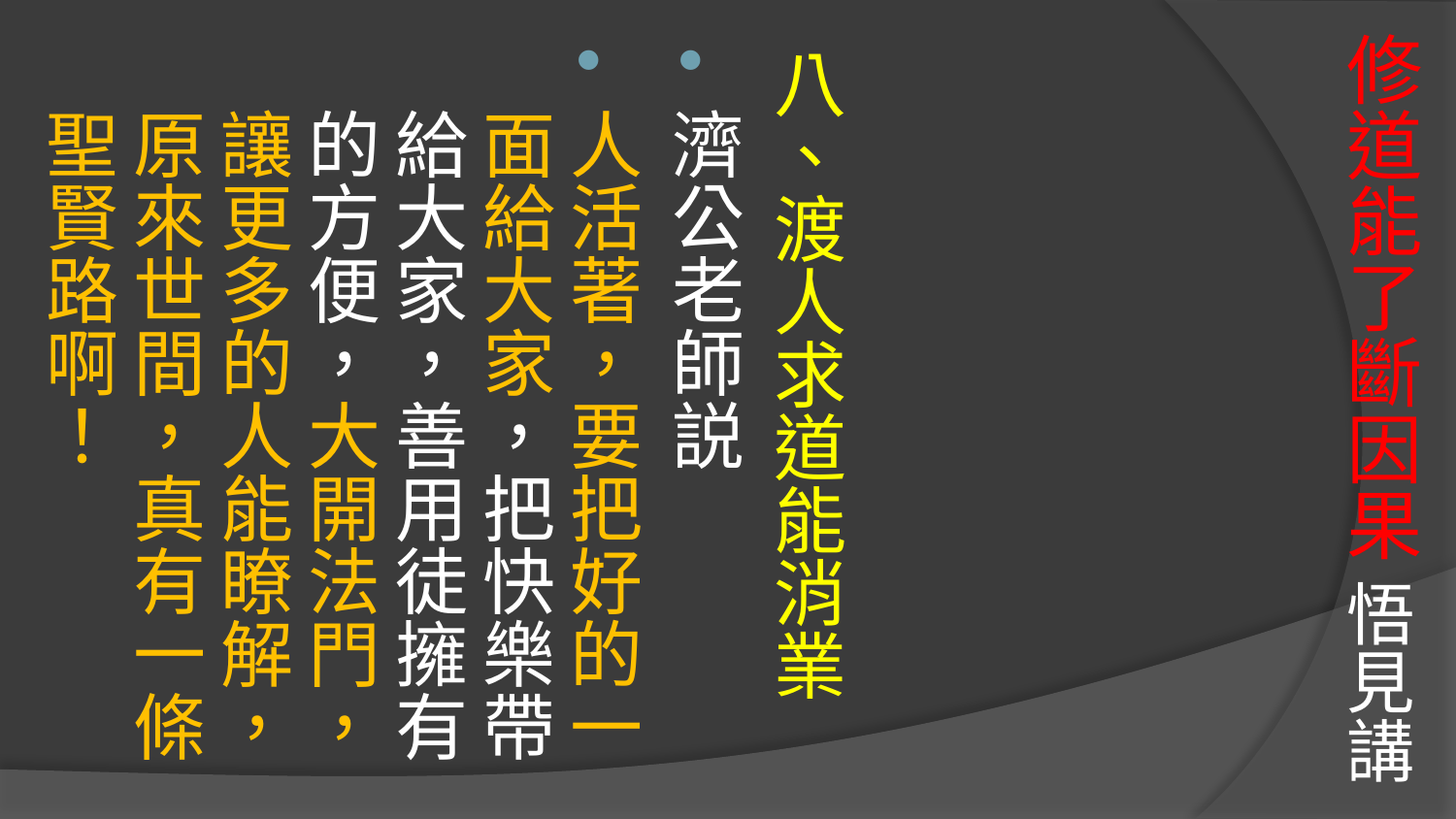

# 修道能了斷因果 悟見講
八、渡人求道能消業
濟公老師説
人活著，要把好的一面給大家，把快樂帶給大家，善用徒擁有的方便，大開法門，讓更多的人能瞭解，原來世間，真有一條聖賢路啊！